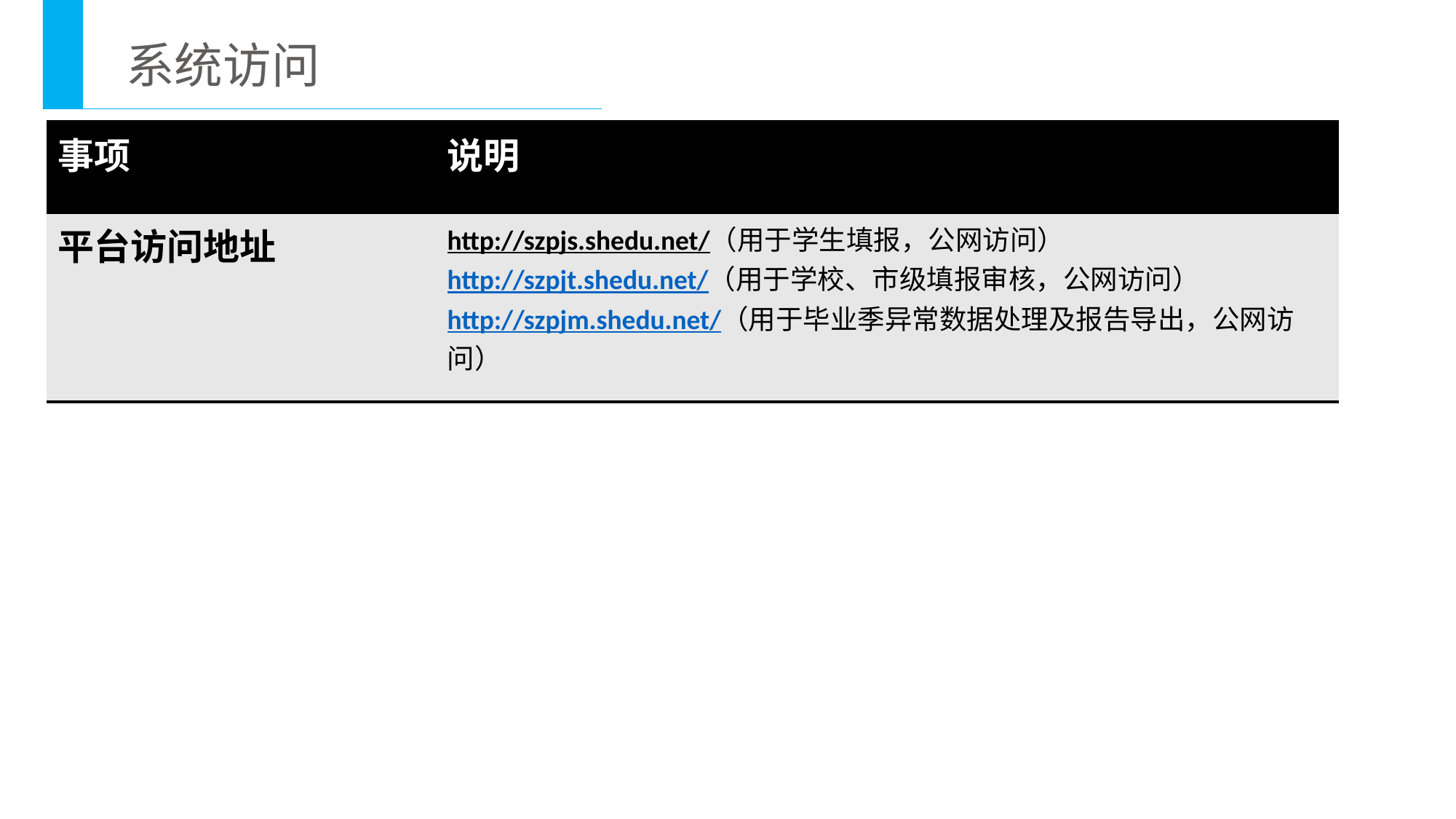

系统访问
| 事项 | 说明 |
| --- | --- |
| 平台访问地址 | http://szpjs.shedu.net/（用于学生填报，公网访问） http://szpjt.shedu.net/（用于学校、市级填报审核，公网访问） http://szpjm.shedu.net/（用于毕业季异常数据处理及报告导出，公网访问） |